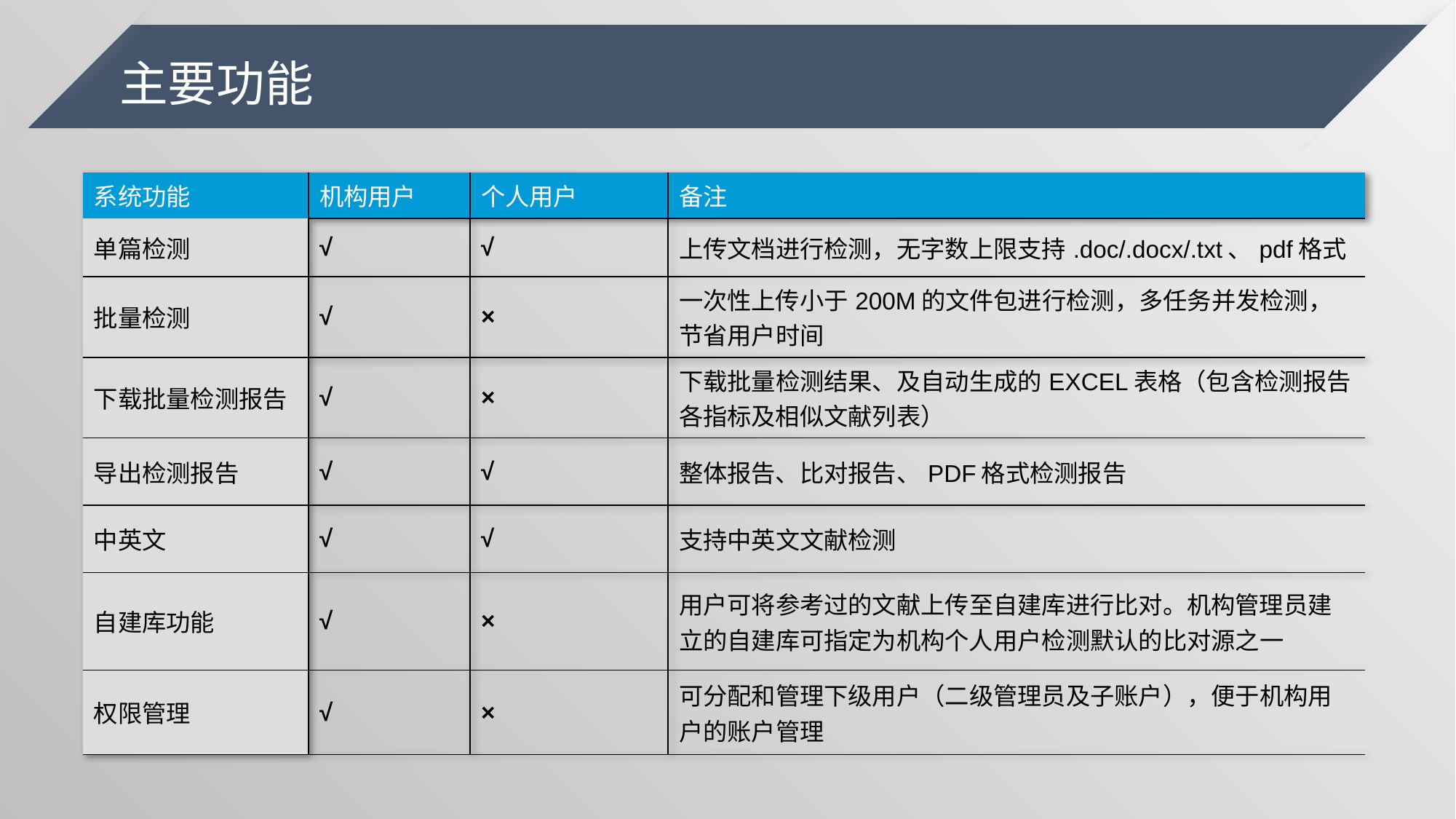

主要功能
| 系统功能 | 机构用户 | 个人用户 | 备注 |
| --- | --- | --- | --- |
| 单篇检测 | √ | √ | 上传文档进行检测，无字数上限支持.doc/.docx/.txt、pdf格式 |
| 批量检测 | √ | × | 一次性上传小于200M的文件包进行检测，多任务并发检测，节省用户时间 |
| 下载批量检测报告 | √ | × | 下载批量检测结果、及自动生成的EXCEL表格（包含检测报告各指标及相似文献列表） |
| 导出检测报告 | √ | √ | 整体报告、比对报告、PDF格式检测报告 |
| 中英文 | √ | √ | 支持中英文文献检测 |
| 自建库功能 | √ | × | 用户可将参考过的文献上传至自建库进行比对。机构管理员建立的自建库可指定为机构个人用户检测默认的比对源之一 |
| 权限管理 | √ | × | 可分配和管理下级用户（二级管理员及子账户），便于机构用户的账户管理 |